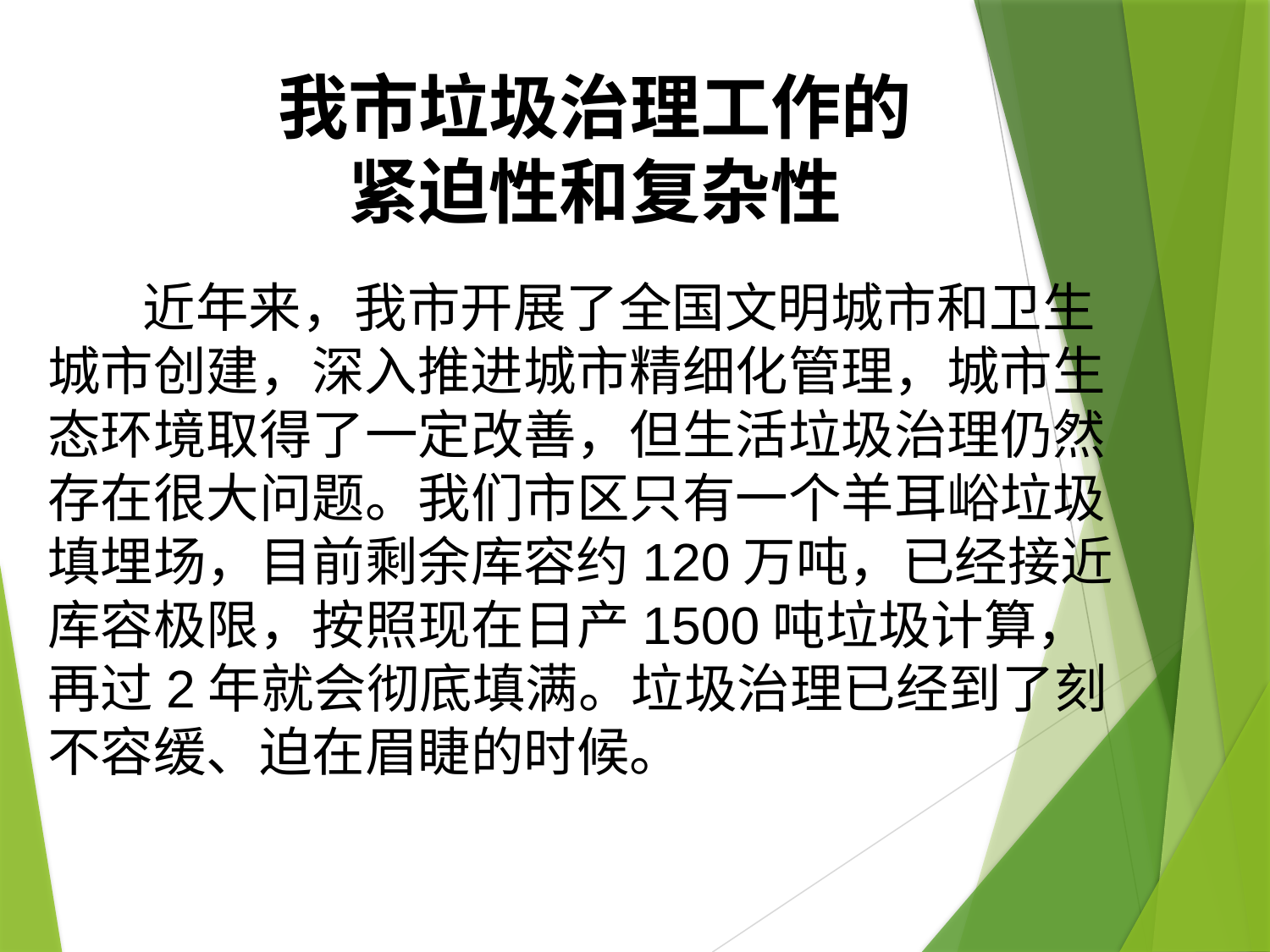

我市垃圾治理工作的
紧迫性和复杂性

       近年来，我市开展了全国文明城市和卫生城市创建，深入推进城市精细化管理，城市生态环境取得了一定改善，但生活垃圾治理仍然存在很大问题。我们市区只有一个羊耳峪垃圾填埋场，目前剩余库容约120万吨，已经接近库容极限，按照现在日产1500吨垃圾计算，再过2年就会彻底填满。垃圾治理已经到了刻不容缓、迫在眉睫的时候。